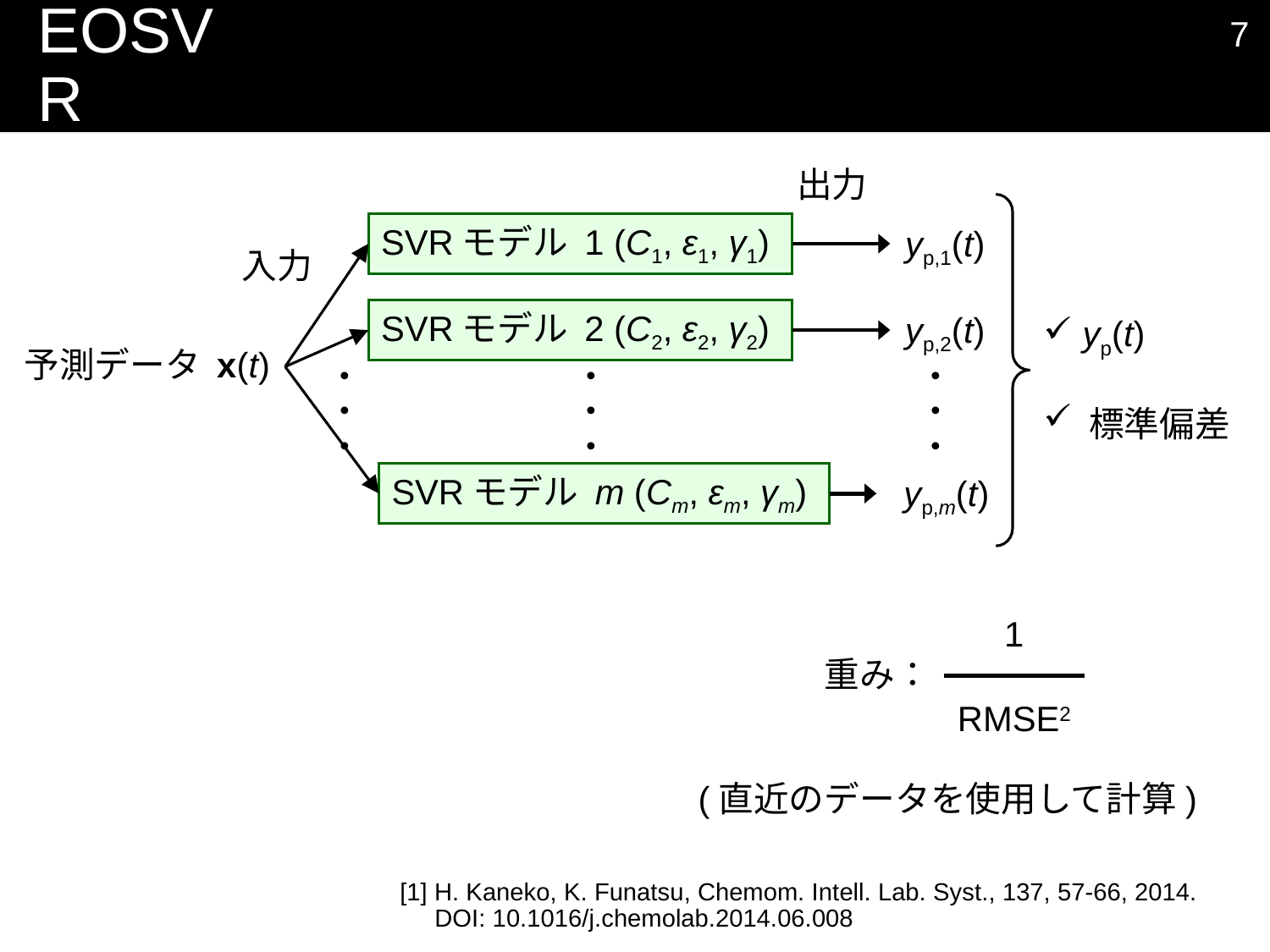

7
# EOSVR
出力

yp,1(t)
SVRモデル 1 (C1, ε1, γ1)
入力
yp,2(t)
SVRモデル 2 (C2, ε2, γ2)
 yp(t)
 標準偏差
予測データ x(t)
・・・
・・・
・・・
yp,m(t)
SVRモデル m (Cm, εm, γm)
1
重み：
RMSE2
(直近のデータを使用して計算)
[1] H. Kaneko, K. Funatsu, Chemom. Intell. Lab. Syst., 137, 57-66, 2014.
     DOI: 10.1016/j.chemolab.2014.06.008